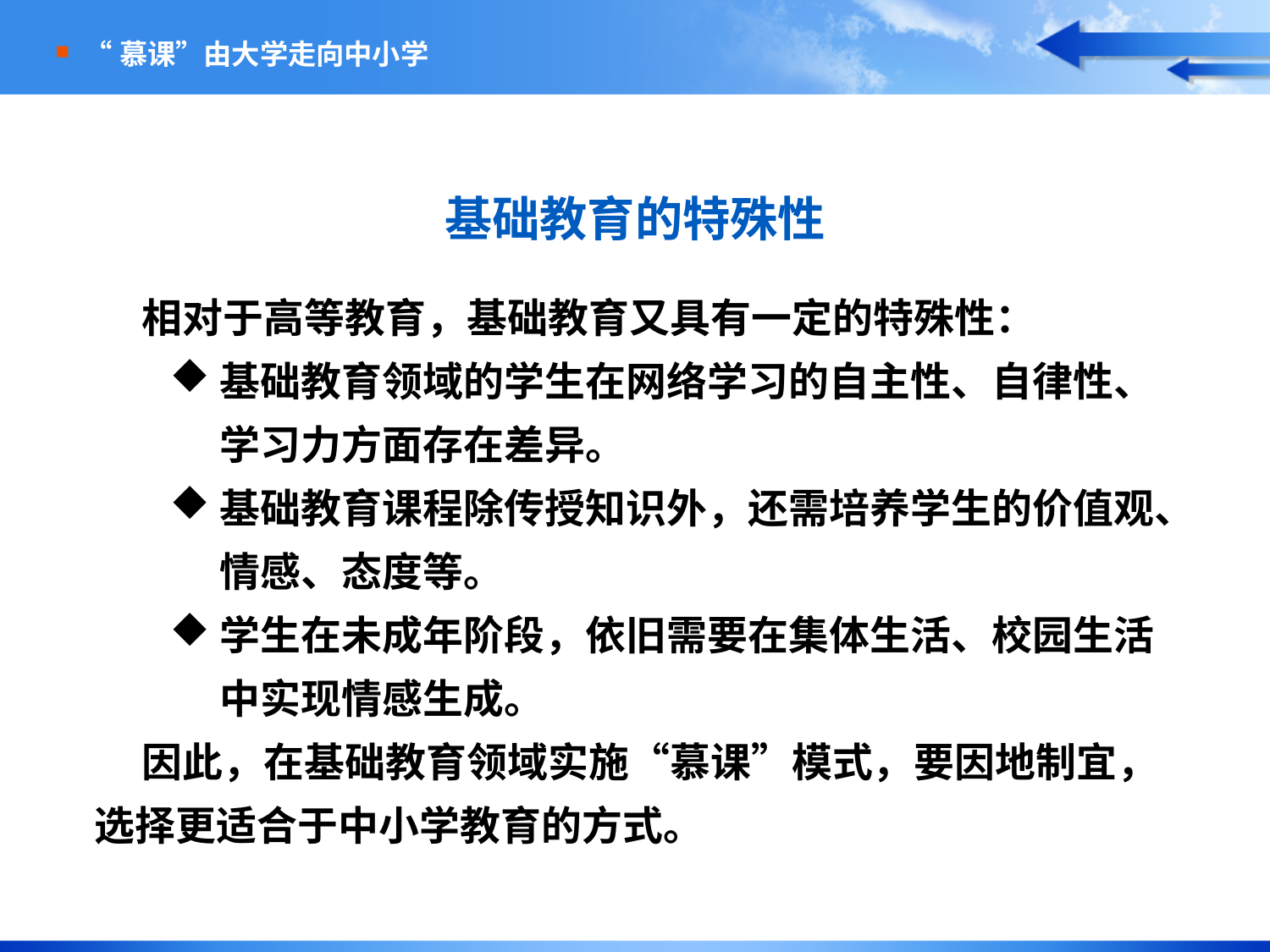

“慕课”由大学走向中小学
基础教育的特殊性
    相对于高等教育，基础教育又具有一定的特殊性：
基础教育领域的学生在网络学习的自主性、自律性、学习力方面存在差异。
基础教育课程除传授知识外，还需培养学生的价值观、情感、态度等。
学生在未成年阶段，依旧需要在集体生活、校园生活中实现情感生成。
    因此，在基础教育领域实施“慕课”模式，要因地制宜，选择更适合于中小学教育的方式。